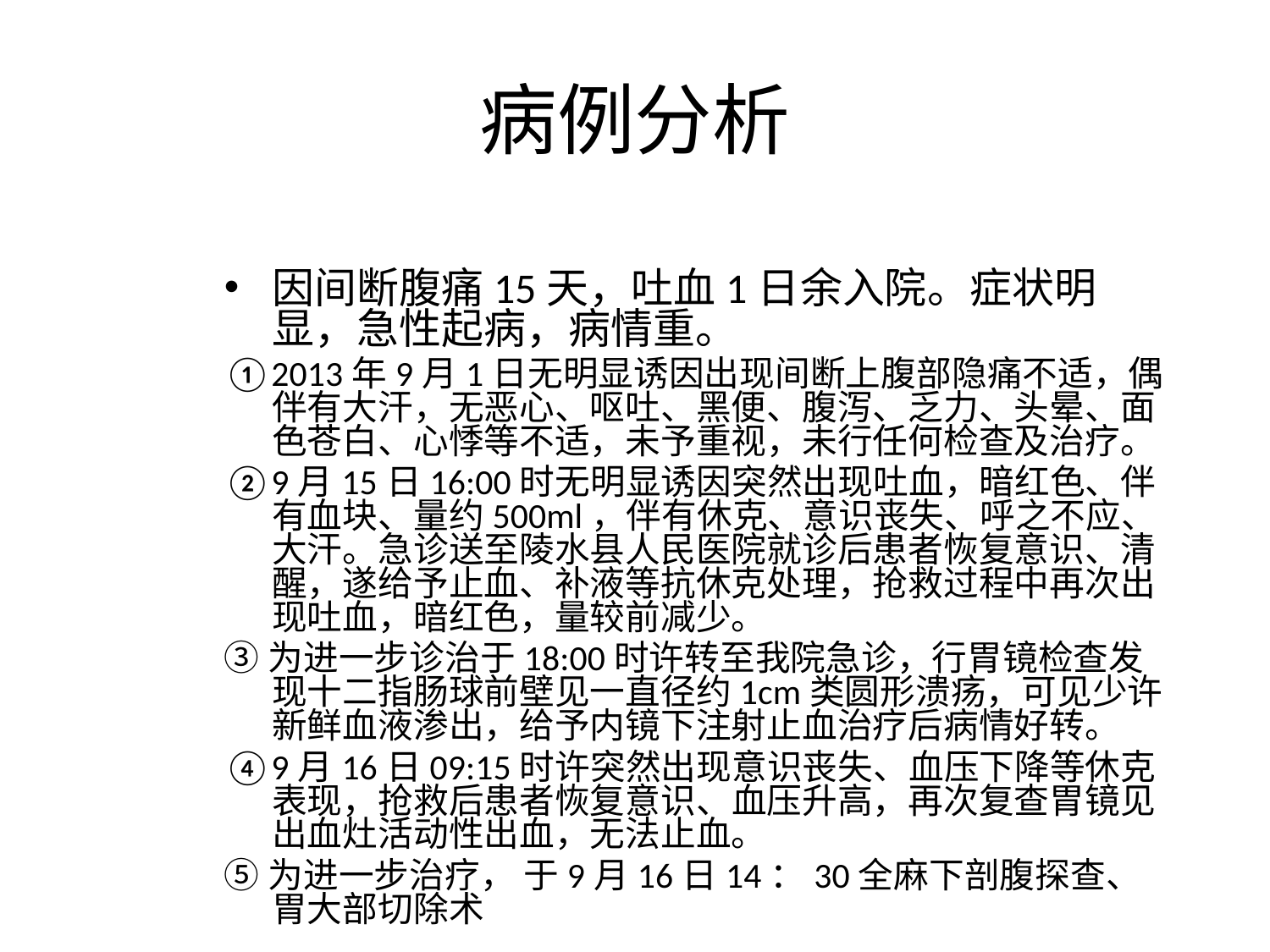

# 病例分析
因间断腹痛15天，吐血1日余入院。症状明显，急性起病，病情重。
①2013年9月1日无明显诱因出现间断上腹部隐痛不适，偶伴有大汗，无恶心、呕吐、黑便、腹泻、乏力、头晕、面色苍白、心悸等不适，未予重视，未行任何检查及治疗。
②9月15日16:00时无明显诱因突然出现吐血，暗红色、伴有血块、量约500ml，伴有休克、意识丧失、呼之不应、大汗。急诊送至陵水县人民医院就诊后患者恢复意识、清醒，遂给予止血、补液等抗休克处理，抢救过程中再次出现吐血，暗红色，量较前减少。
③为进一步诊治于18:00时许转至我院急诊，行胃镜检查发现十二指肠球前壁见一直径约1cm类圆形溃疡，可见少许新鲜血液渗出，给予内镜下注射止血治疗后病情好转。
④9月16日09:15时许突然出现意识丧失、血压下降等休克表现，抢救后患者恢复意识、血压升高，再次复查胃镜见出血灶活动性出血，无法止血。
⑤为进一步治疗， 于9月16日14：30全麻下剖腹探查、胃大部切除术